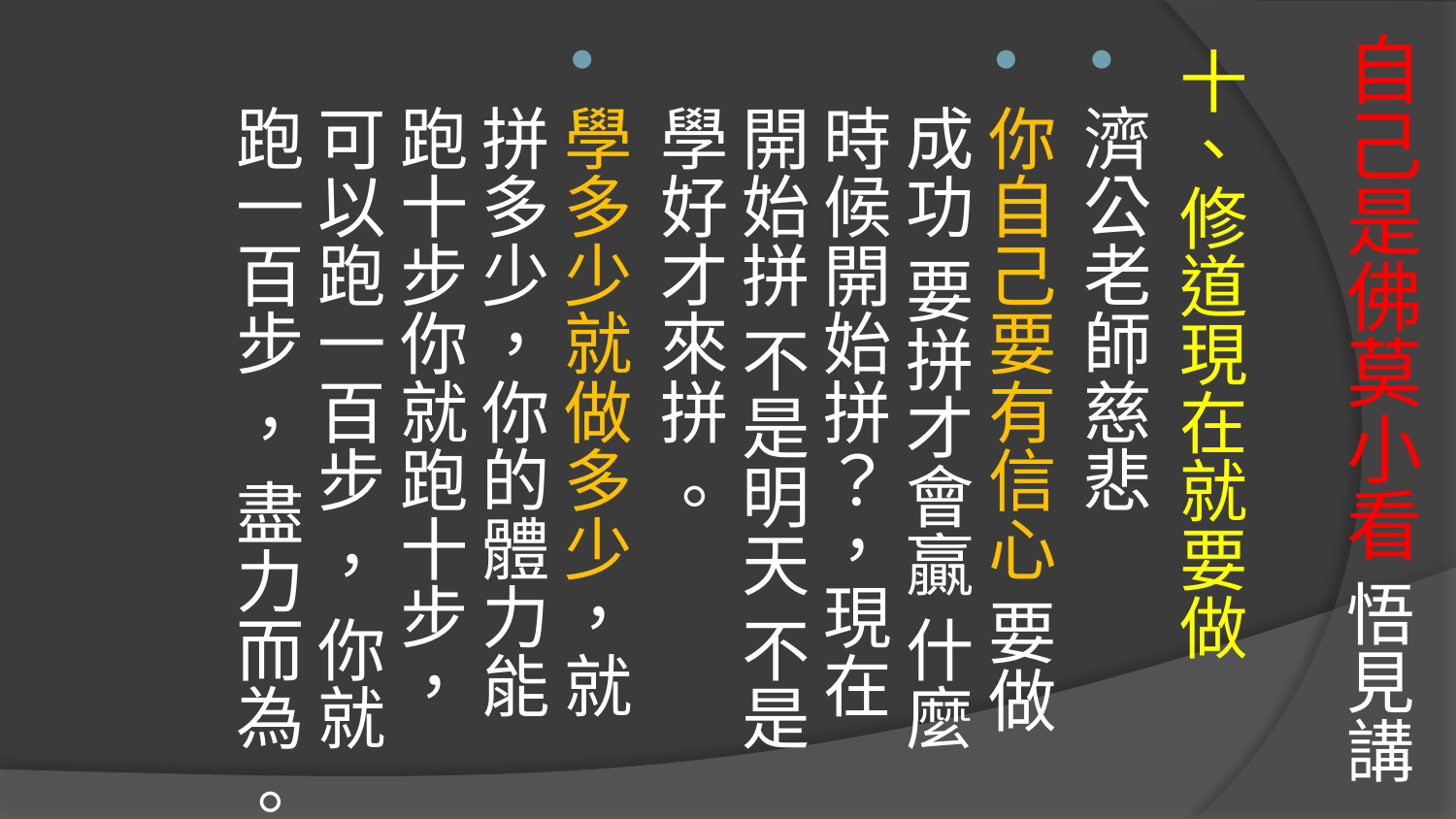

# 自己是佛莫小看 悟見講
十、修道現在就要做
濟公老師慈悲
你自己要有信心 要做成功 要拼才會贏 什麼時候開始拼？，現在開始拼 不是明天 不是學好才來拼 。
學多少就做多少，就拼多少，你的體力能跑十步你就跑十步，可以跑一百步 ， 你就跑一百步 ， 盡力而為 。